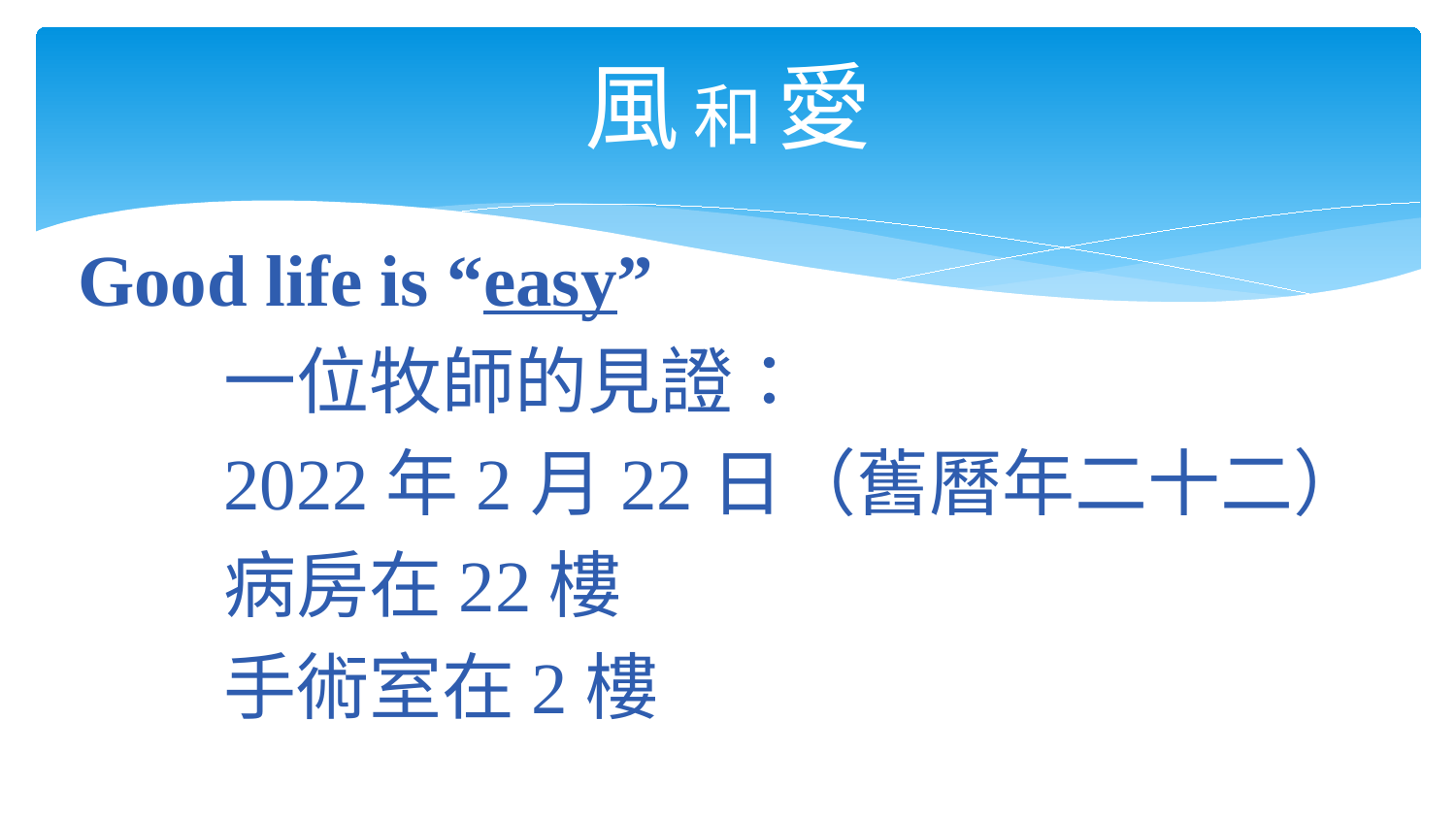

# 風 和 愛
Good life is “easy”
	一位牧師的見證：
	2022年2月22日（舊曆年二十二）
	病房在22樓
	手術室在2樓